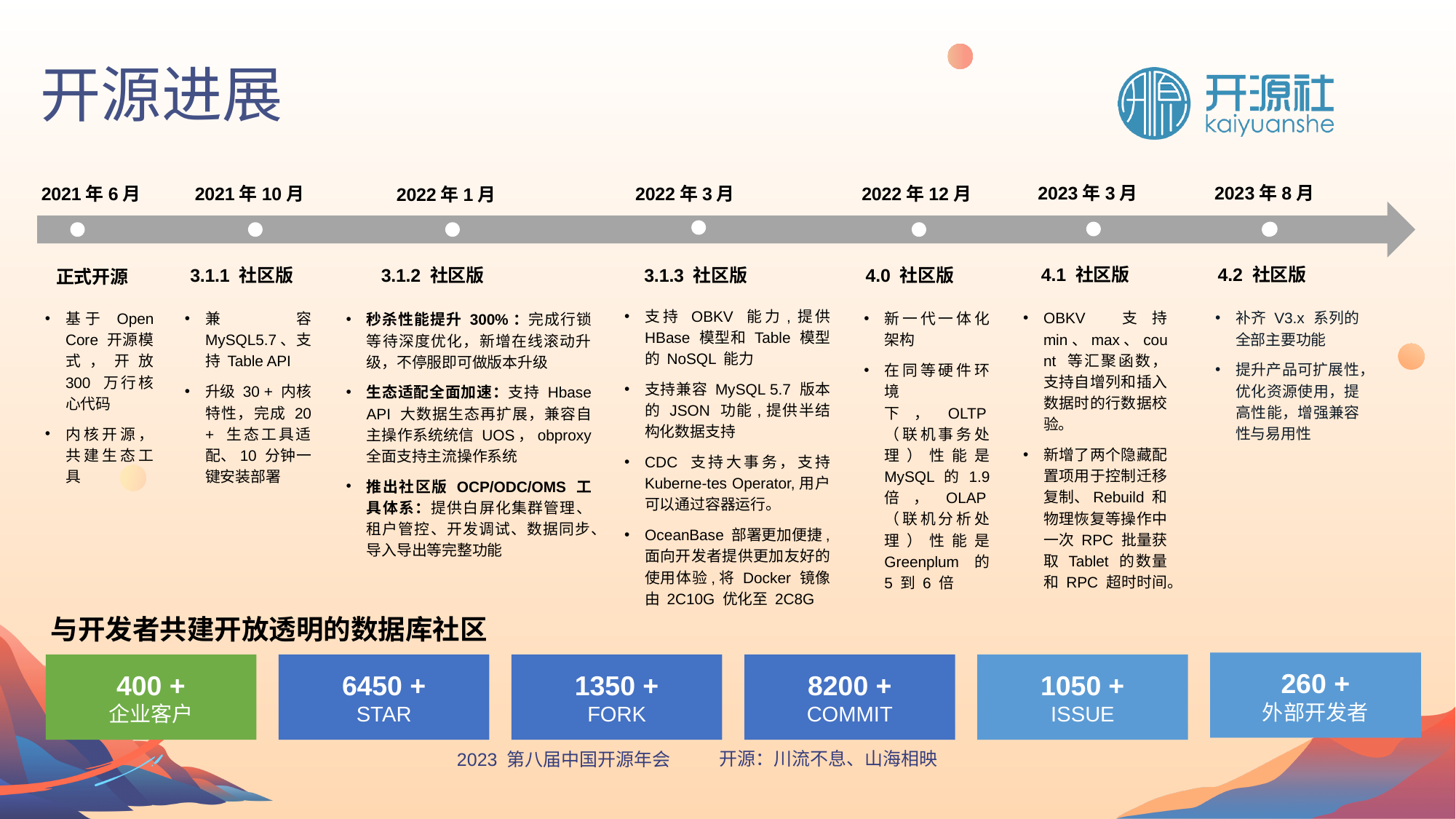

# 开源进展
2023年3月
2023年8月
2021年6月
2021年10月
2022年3月
2022年12月
2022年1月

4.1 社区版
4.2 社区版
 3.1.1 社区版
 3.1.2 社区版
 3.1.3 社区版
4.0 社区版
正式开源
支持 OBKV 能力,提供 HBase 模型和 Table 模型的 NoSQL 能力
支持兼容 MySQL 5.7 版本的 JSON 功能,提供半结构化数据支持
CDC 支持大事务，支持 Kuberne-tes Operator,用户可以通过容器运行。
OceanBase 部署更加便捷,面向开发者提供更加友好的使用体验,将 Docker 镜像由 2C10G 优化至 2C8G
OBKV 支持 min、max、count 等汇聚函数，支持自增列和插入数据时的行数据校验。
新增了两个隐藏配置项用于控制迁移复制、Rebuild 和物理恢复等操作中一次 RPC 批量获取 Tablet 的数量和 RPC 超时时间。
补齐 V3.x 系列的全部主要功能
提升产品可扩展性，优化资源使用，提高性能，增强兼容性与易用性
基于 Open Core 开源模式，开放 300 万行核心代码
内核开源，共建生态工具
兼容 MySQL5.7、支持 Table API
升级 30 + 内核特性，完成 20 + 生态工具适配、10 分钟一键安装部署
新一代一体化架构
在同等硬件环境下，OLTP（联机事务处理）性能是 MySQL 的 1.9 倍，OLAP（联机分析处理）性能是 Greenplum 的 5 到 6 倍
秒杀性能提升 300%：完成行锁等待深度优化，新增在线滚动升级，不停服即可做版本升级
生态适配全面加速：支持 Hbase API 大数据生态再扩展，兼容自主操作系统统信 UOS，obproxy 全面支持主流操作系统
推出社区版 OCP/ODC/OMS 工具体系：提供白屏化集群管理、租户管控、开发调试、数据同步、导入导出等完整功能
与开发者共建开放透明的数据库社区
260 +
外部开发者
400 +
企业客户
6450 +
STAR
1350 +
FORK
8200 +
COMMIT
1050 +
ISSUE